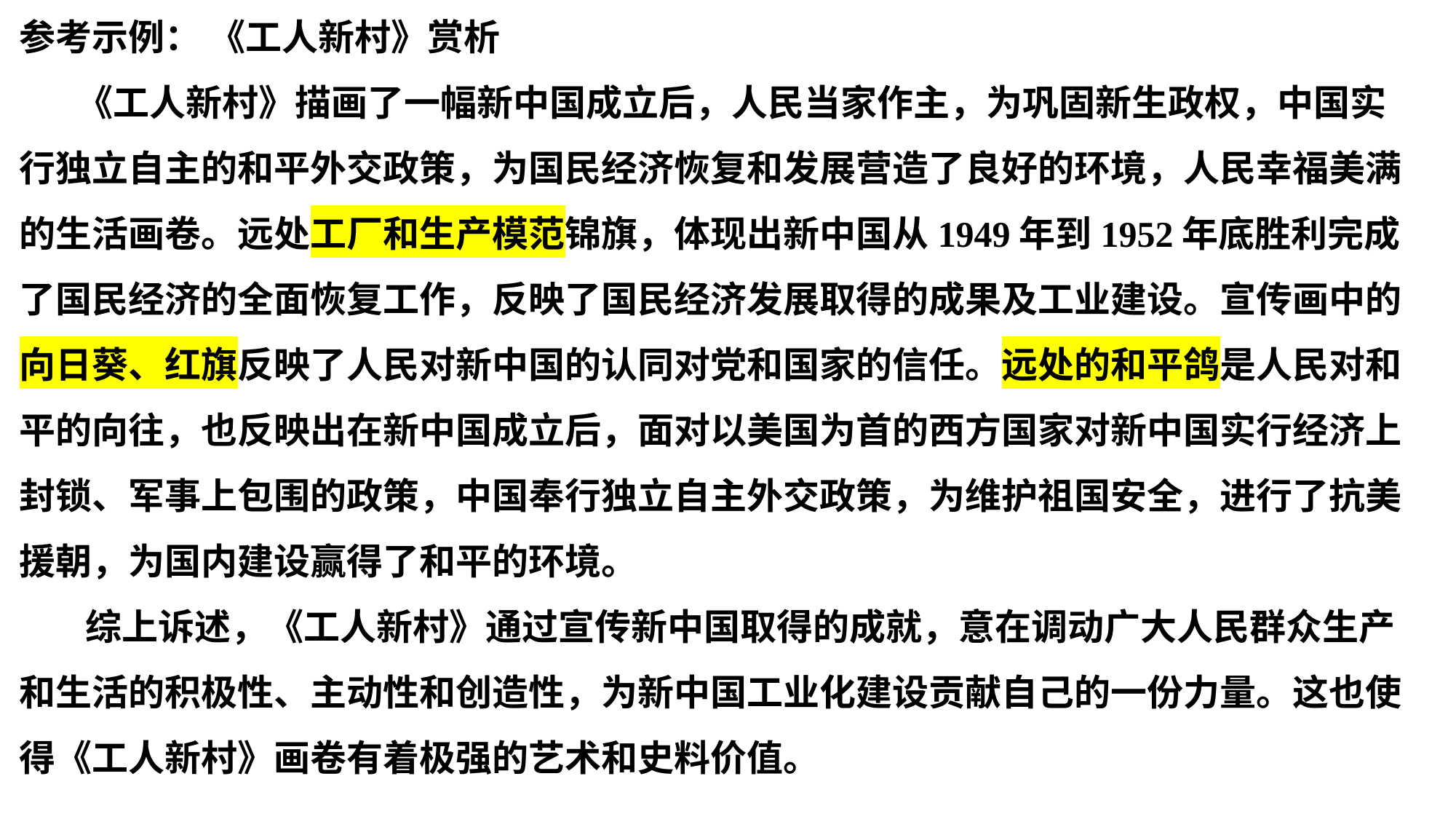

参考示例： 《工人新村》赏析
       《工人新村》描画了一幅新中国成立后，人民当家作主，为巩固新生政权，中国实行独立自主的和平外交政策，为国民经济恢复和发展营造了良好的环境，人民幸福美满的生活画卷。远处工厂和生产模范锦旗，体现出新中国从1949年到1952年底胜利完成了国民经济的全面恢复工作，反映了国民经济发展取得的成果及工业建设。宣传画中的向日葵、红旗反映了人民对新中国的认同对党和国家的信任。远处的和平鸽是人民对和平的向往，也反映出在新中国成立后，面对以美国为首的西方国家对新中国实行经济上封锁、军事上包围的政策，中国奉行独立自主外交政策，为维护祖国安全，进行了抗美援朝，为国内建设赢得了和平的环境。
       综上诉述，《工人新村》通过宣传新中国取得的成就，意在调动广大人民群众生产和生活的积极性、主动性和创造性，为新中国工业化建设贡献自己的一份力量。这也使得《工人新村》画卷有着极强的艺术和史料价值。